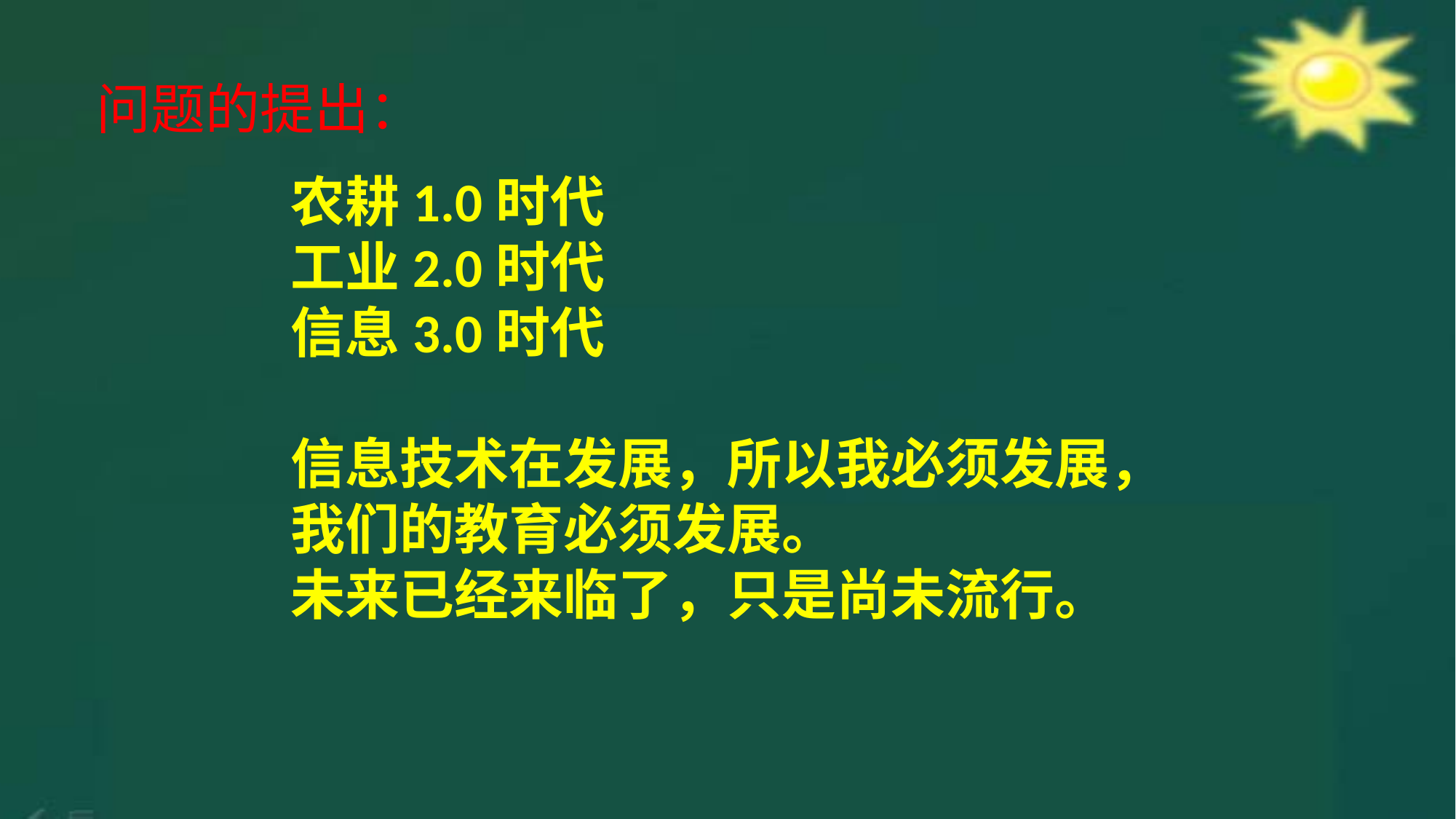

问题的提出：
农耕1.0时代
工业2.0时代
信息3.0时代

信息技术在发展，所以我必须发展，我们的教育必须发展。
未来已经来临了，只是尚未流行。